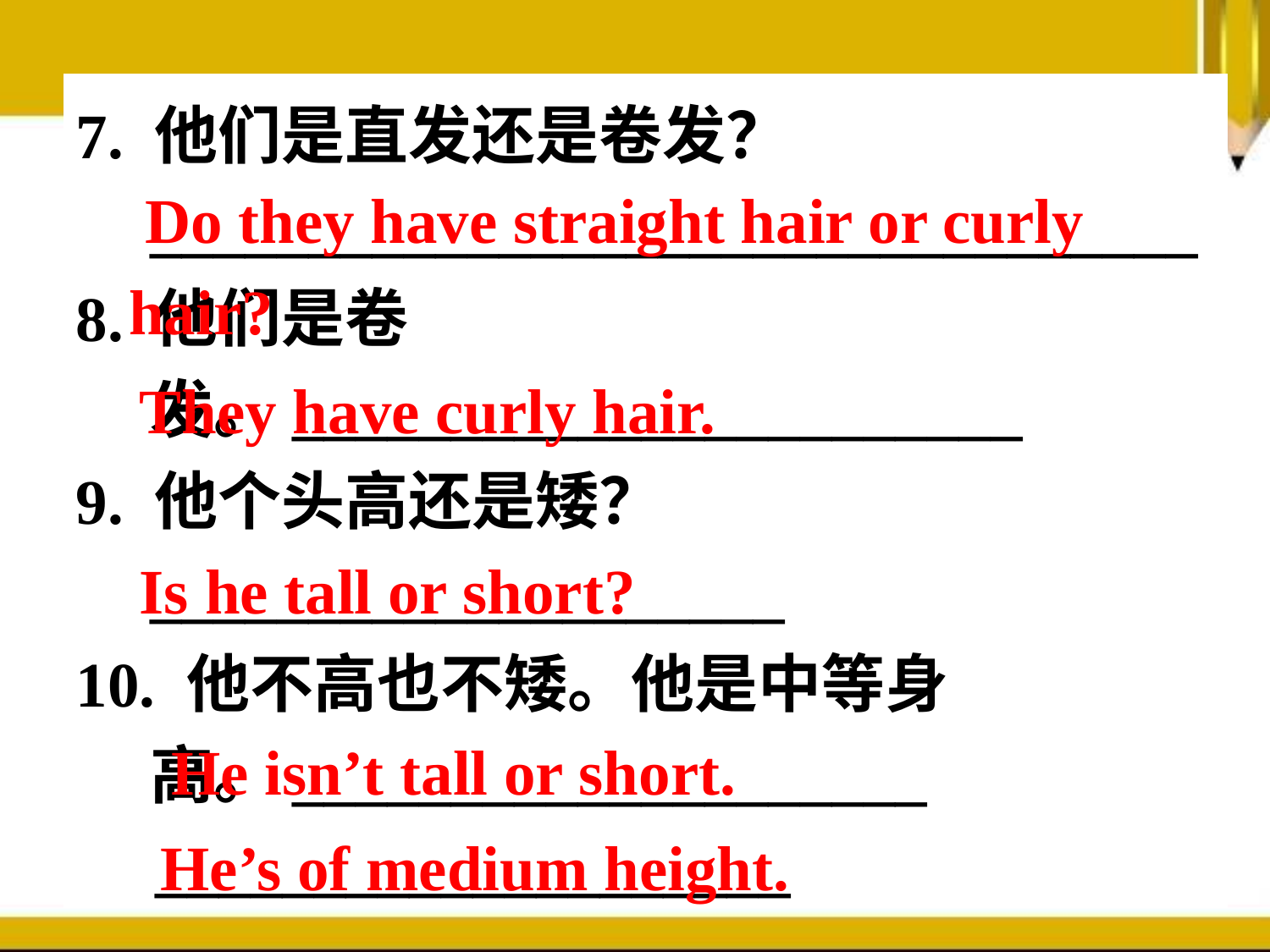

7. 他们是直发还是卷发？
_________________________________
8. 他们是卷发。_______________________
9. 他个头高还是矮？____________________
10. 他不高也不矮。他是中等身高。____________________
     ____________________
 Do they have straight hair or curly hair?
They have curly hair.
Is he tall or short?
He isn’t tall or short.
He’s of medium height.